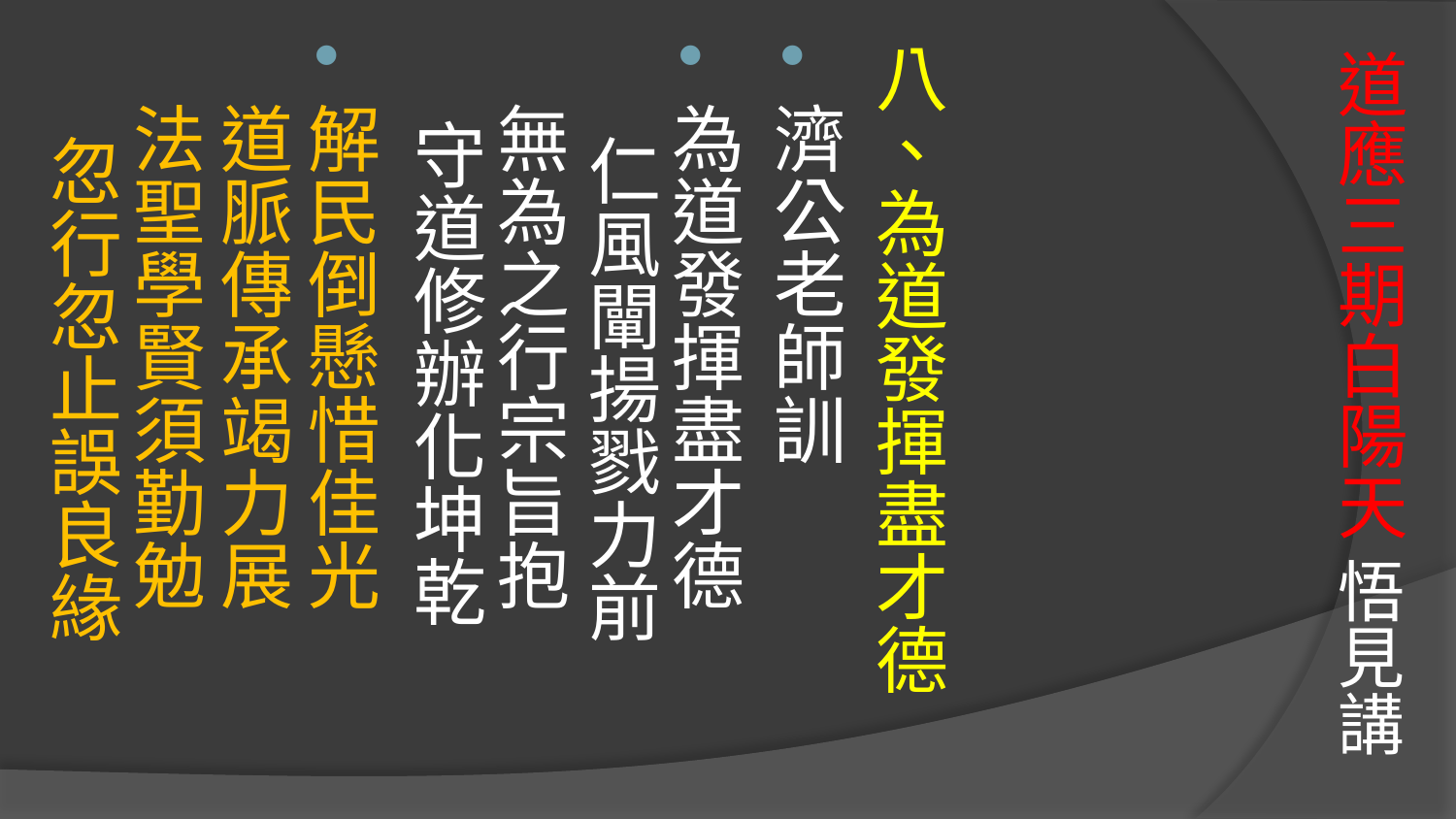

# 道應三期白陽天 悟見講
八、為道發揮盡才德
濟公老師訓
為道發揮盡才德             仁風闡揚戮力前
無為之行宗旨抱            守道修辦化坤乾
解民倒懸惜佳光           道脈傳承竭力展
法聖學賢須勤勉　         忽行忽止誤良緣